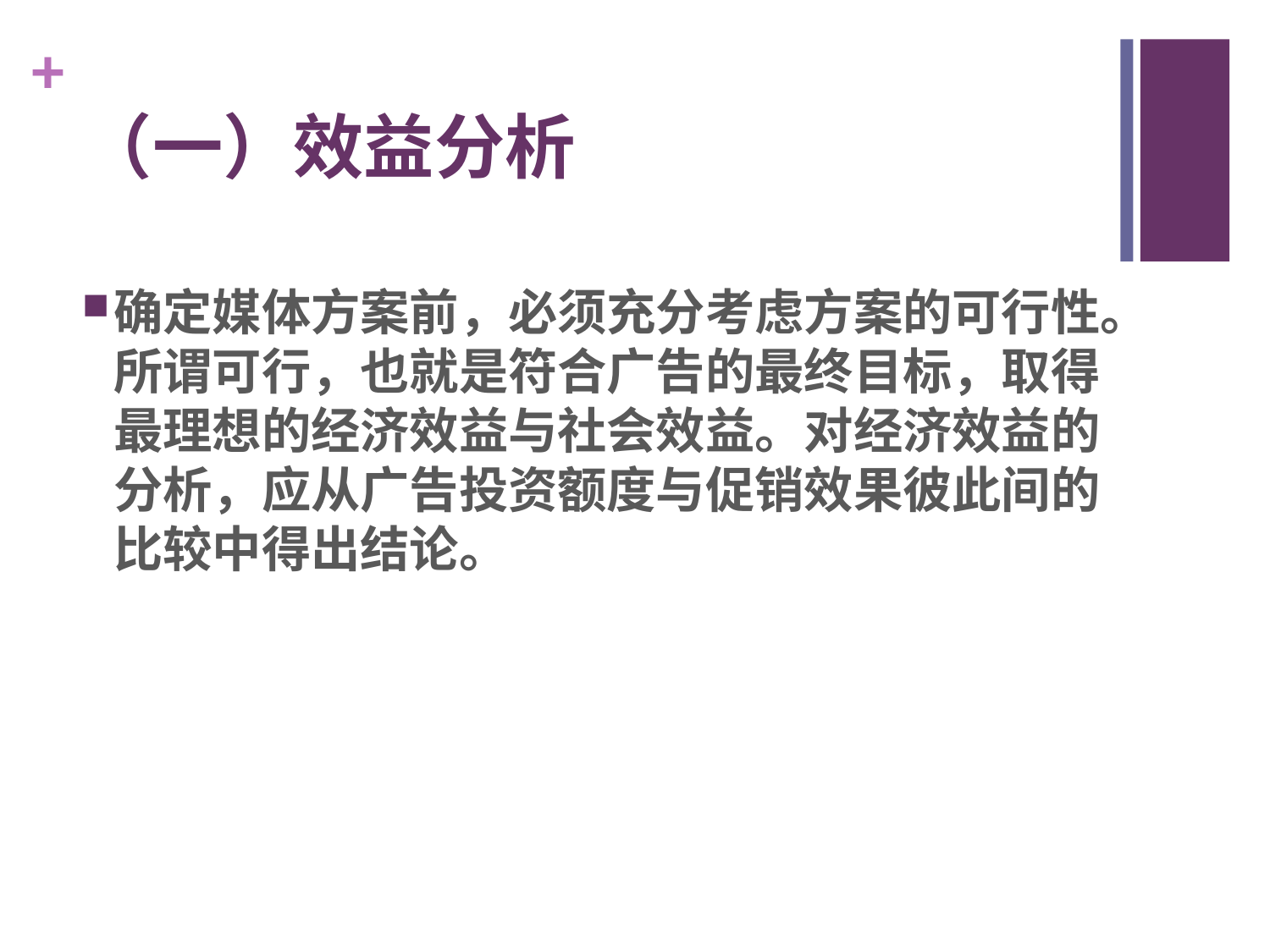

# （一）效益分析
确定媒体方案前，必须充分考虑方案的可行性。所谓可行，也就是符合广告的最终目标，取得最理想的经济效益与社会效益。对经济效益的分析，应从广告投资额度与促销效果彼此间的比较中得出结论。